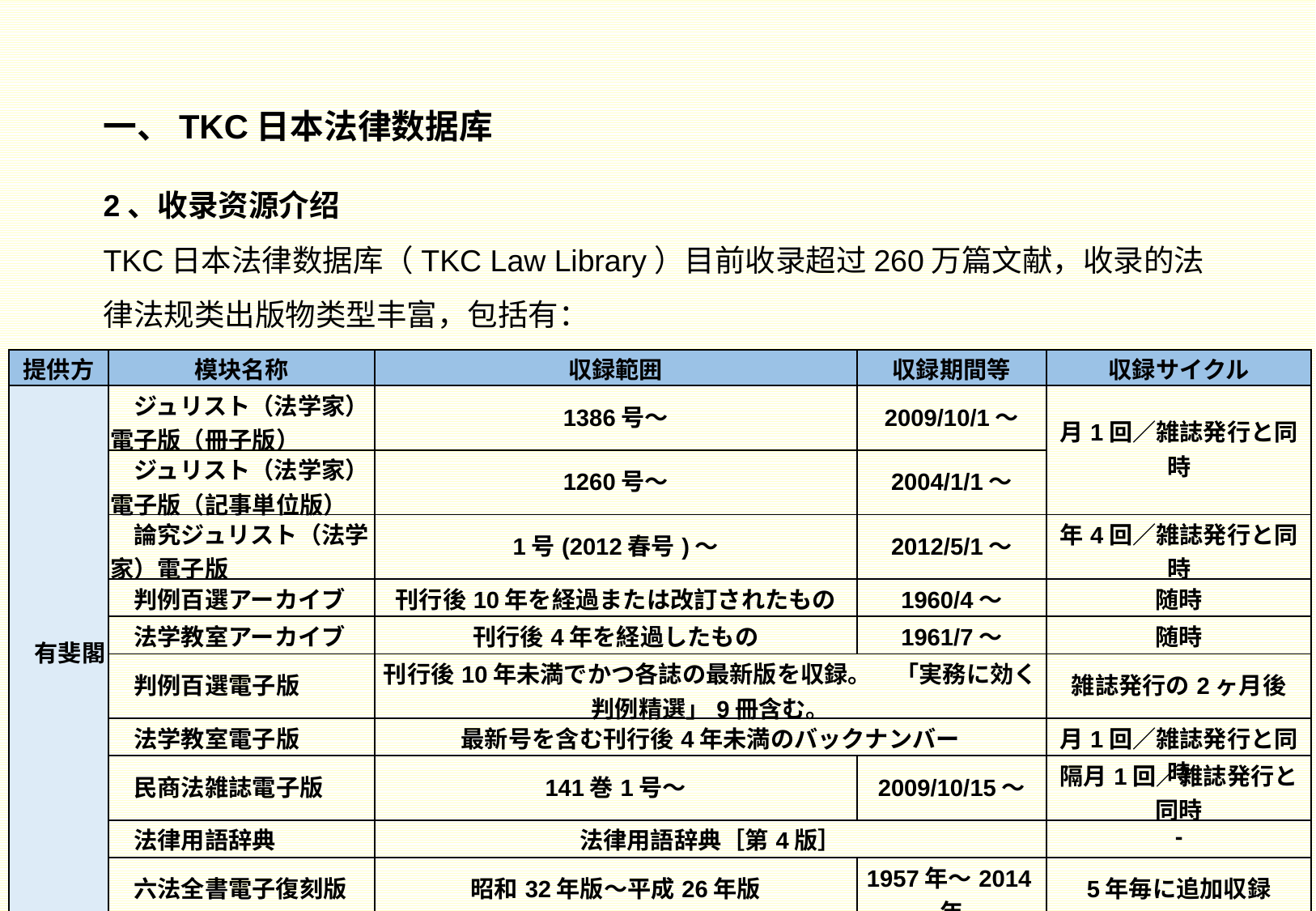

一、TKC日本法律数据库

2、收录资源介绍
TKC日本法律数据库（TKC Law Library）目前收录超过260万篇文献，收录的法律法规类出版物类型丰富，包括有：

| 提供方 | 模块名称 | 収録範囲 | 収録期間等 | 収録サイクル |
| --- | --- | --- | --- | --- |
| 有斐閣 | ジュリスト（法学家）電子版（冊子版） | 1386号～ | 2009/10/1～ | 月1回／雑誌発行と同時 |
|  | ジュリスト（法学家）電子版（記事単位版） | 1260号～ | 2004/1/1～ |  |
|  | 論究ジュリスト（法学家）電子版 | 1号(2012春号)～ | 2012/5/1～ | 年4回／雑誌発行と同時 |
|  | 判例百選アーカイブ | 刊行後10年を経過または改訂されたもの | 1960/4～ | 随時 |
|  | 法学教室アーカイブ | 刊行後4年を経過したもの | 1961/7～ | 随時 |
|  | 判例百選電子版 | 刊行後10年未満でかつ各誌の最新版を収録。　「実務に効く判例精選」9冊含む。 |  | 雑誌発行の2ヶ月後 |
|  | 法学教室電子版 | 最新号を含む刊行後4年未満のバックナンバー |  | 月1回／雑誌発行と同時 |
|  | 民商法雑誌電子版 | 141巻1号～ | 2009/10/15～ | 隔月1回／雑誌発行と同時 |
|  | 法律用語辞典 | 法律用語辞典［第4版］ |  | - |
|  | 六法全書電子復刻版 | 昭和32年版～平成26年版 | 1957年～2014年 | 5年毎に追加収録 |